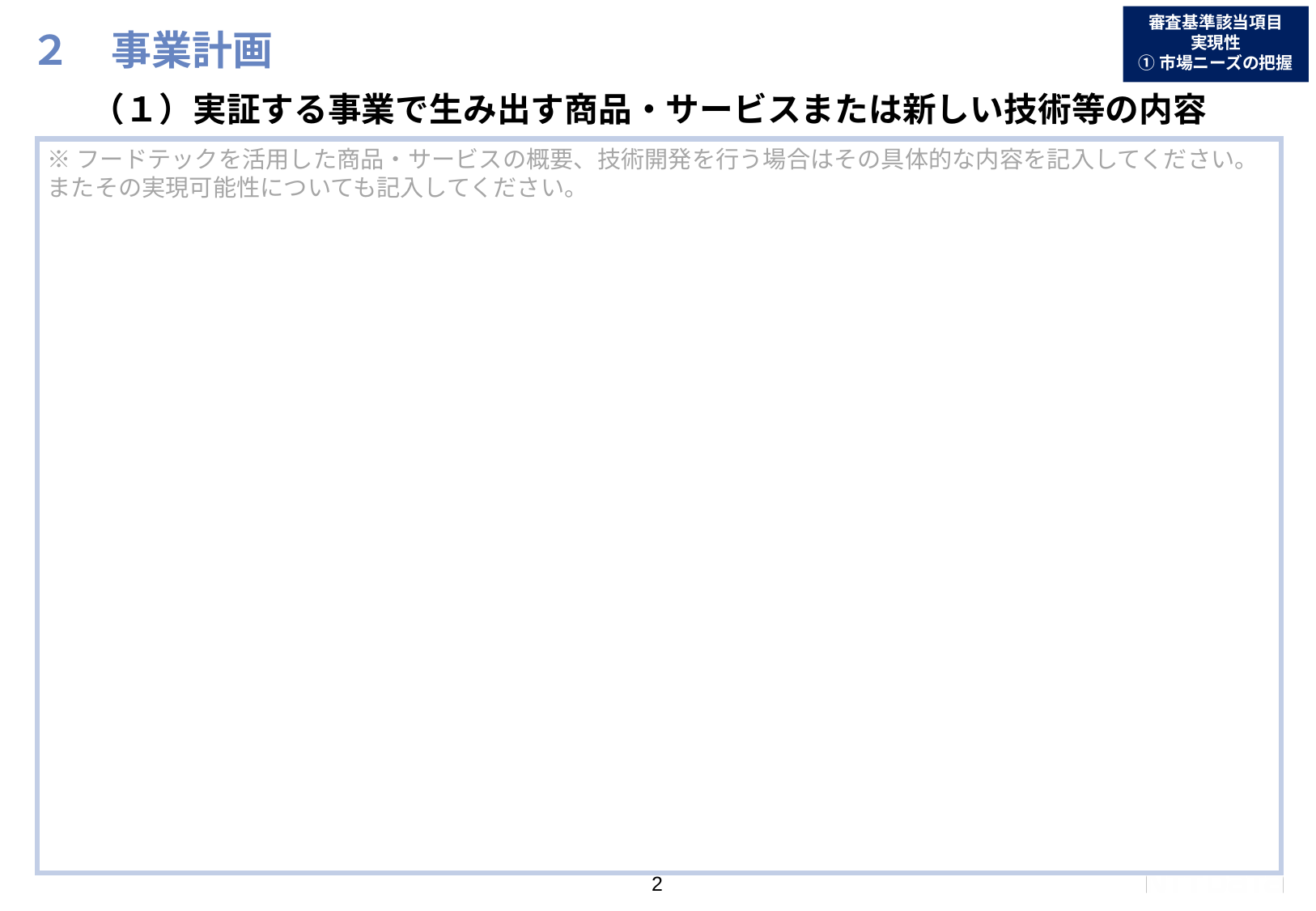

# ２　事業計画
審査基準該当項目
実現性
①市場ニーズの把握
（１）実証する事業で生み出す商品・サービスまたは新しい技術等の内容
※フードテックを活用した商品・サービスの概要、技術開発を行う場合はその具体的な内容を記入してください。またその実現可能性についても記入してください。